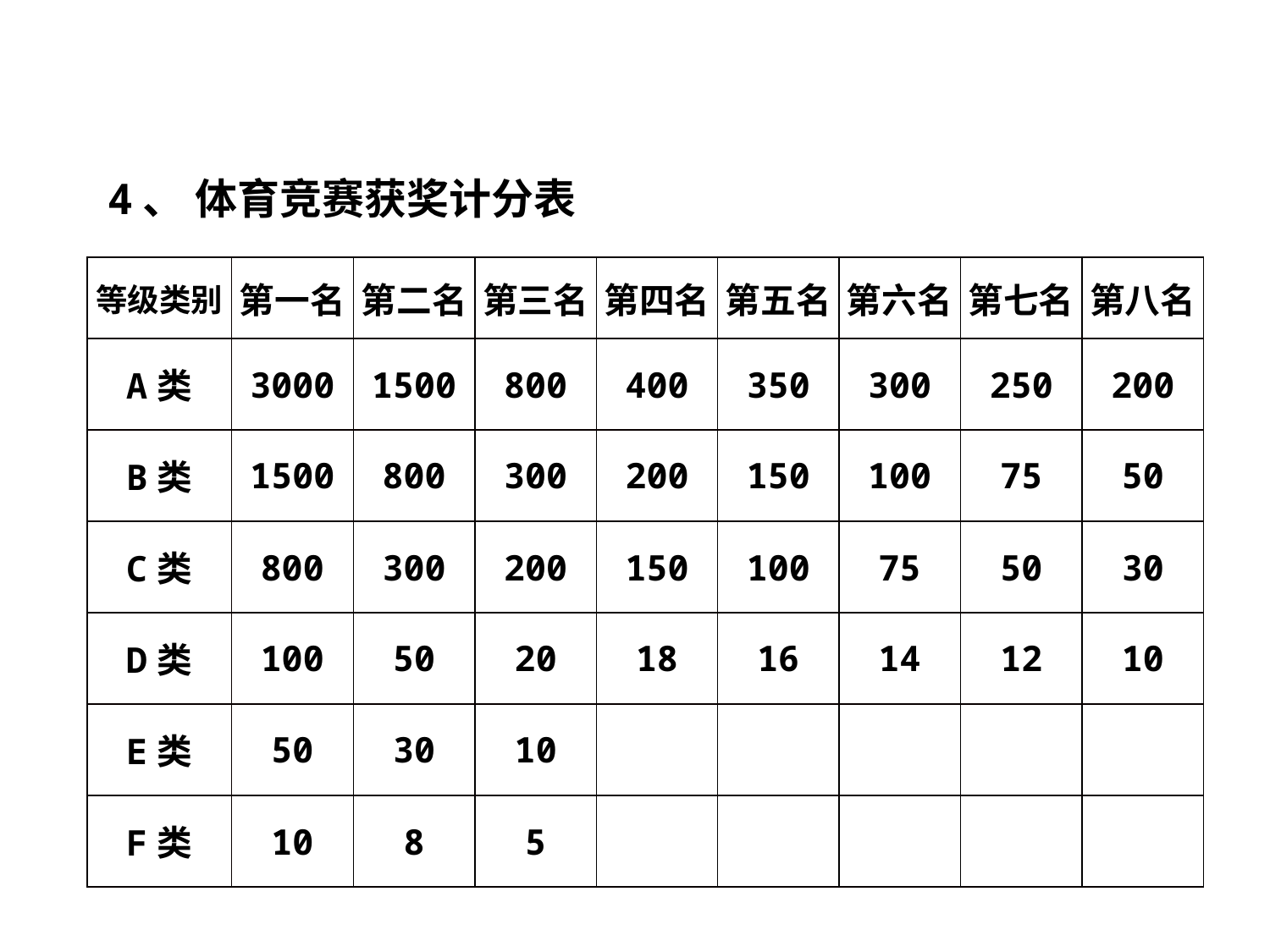

4、 体育竞赛获奖计分表
| 等级类别 | 第一名 | 第二名 | 第三名 | 第四名 | 第五名 | 第六名 | 第七名 | 第八名 |
| --- | --- | --- | --- | --- | --- | --- | --- | --- |
| A类 | 3000 | 1500 | 800 | 400 | 350 | 300 | 250 | 200 |
| B类 | 1500 | 800 | 300 | 200 | 150 | 100 | 75 | 50 |
| C类 | 800 | 300 | 200 | 150 | 100 | 75 | 50 | 30 |
| D类 | 100 | 50 | 20 | 18 | 16 | 14 | 12 | 10 |
| E类 | 50 | 30 | 10 |  |  |  |  |  |
| F类 | 10 | 8 | 5 |  |  |  |  |  |